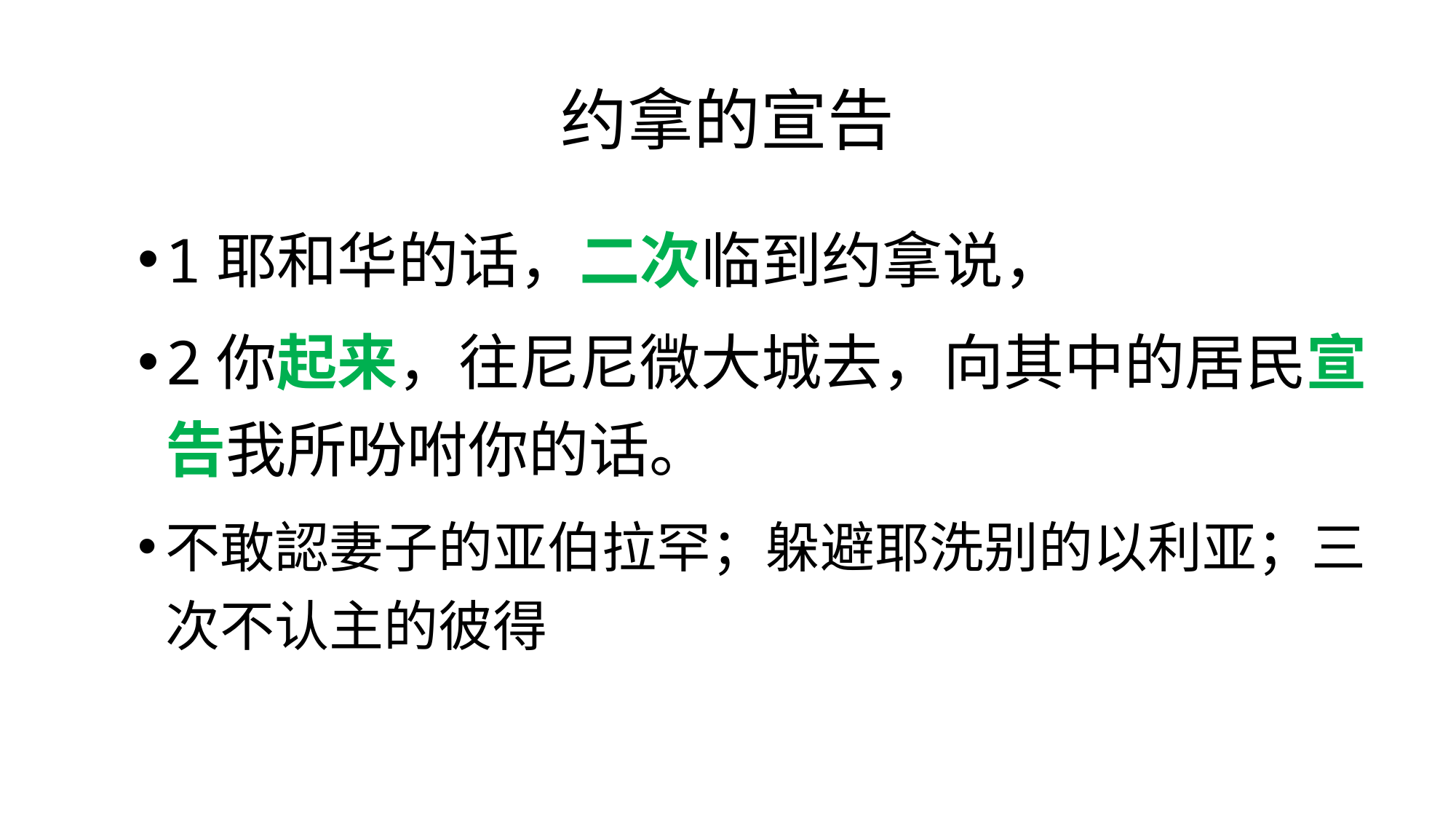

# 约拿的宣告
1耶和华的话，二次临到约拿说，
2你起来，往尼尼微大城去，向其中的居民宣告我所吩咐你的话。
不敢認妻子的亚伯拉罕；躲避耶洗别的以利亚；三次不认主的彼得